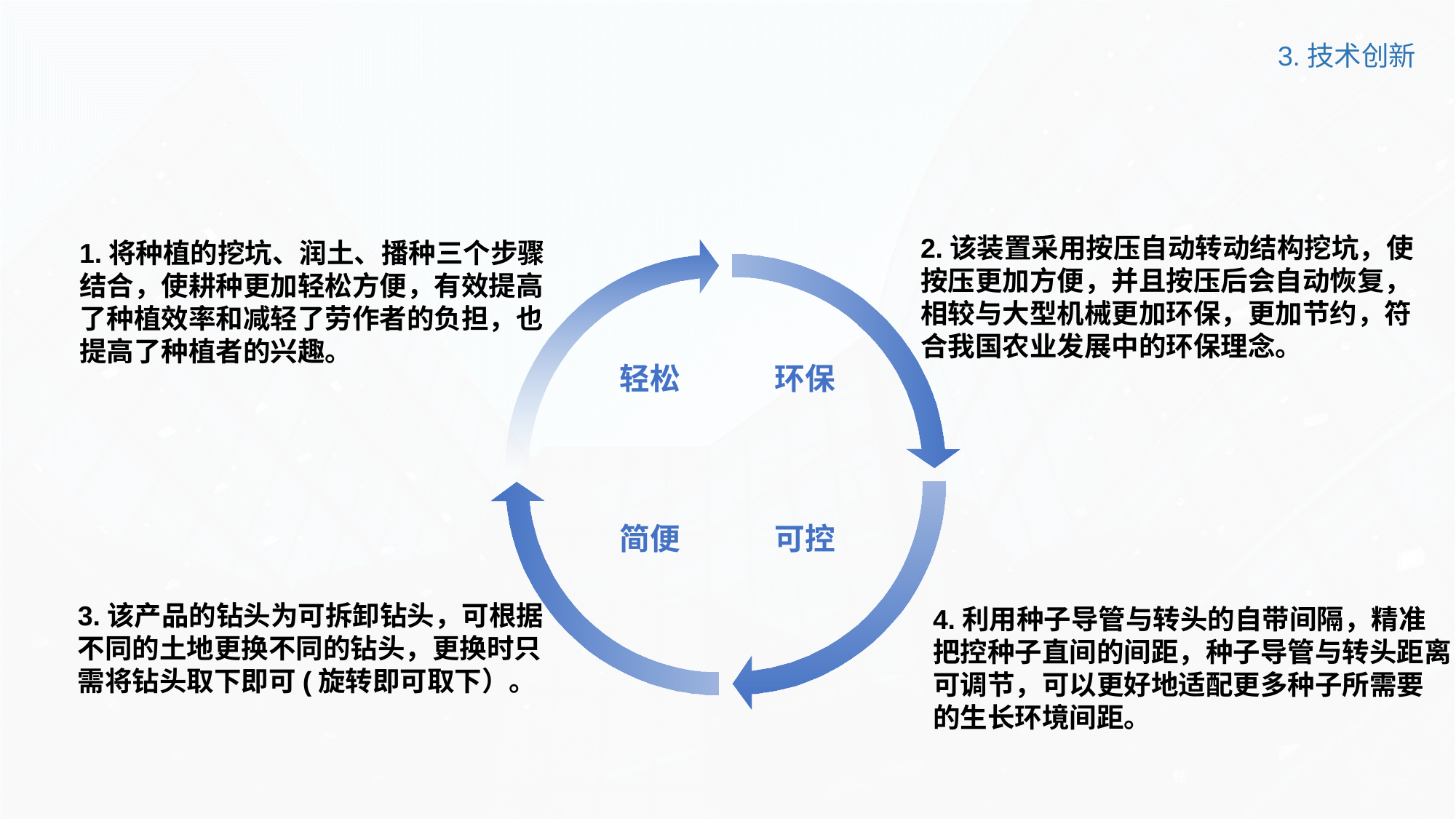

3.技术创新
2.该装置采用按压自动转动结构挖坑，使
按压更加方便，并且按压后会自动恢复，
相较与大型机械更加环保，更加节约，符
合我国农业发展中的环保理念。
1.将种植的挖坑、润土、播种三个步骤
结合，使耕种更加轻松方便，有效提高
了种植效率和减轻了劳作者的负担，也
提高了种植者的兴趣。

轻松
环保
简便
可控
3.该产品的钻头为可拆卸钻头，可根据
不同的土地更换不同的钻头，更换时只
需将钻头取下即可(旋转即可取下）。
4.利用种子导管与转头的自带间隔，精准
把控种子直间的间距，种子导管与转头距离
可调节，可以更好地适配更多种子所需要
的生长环境间距。